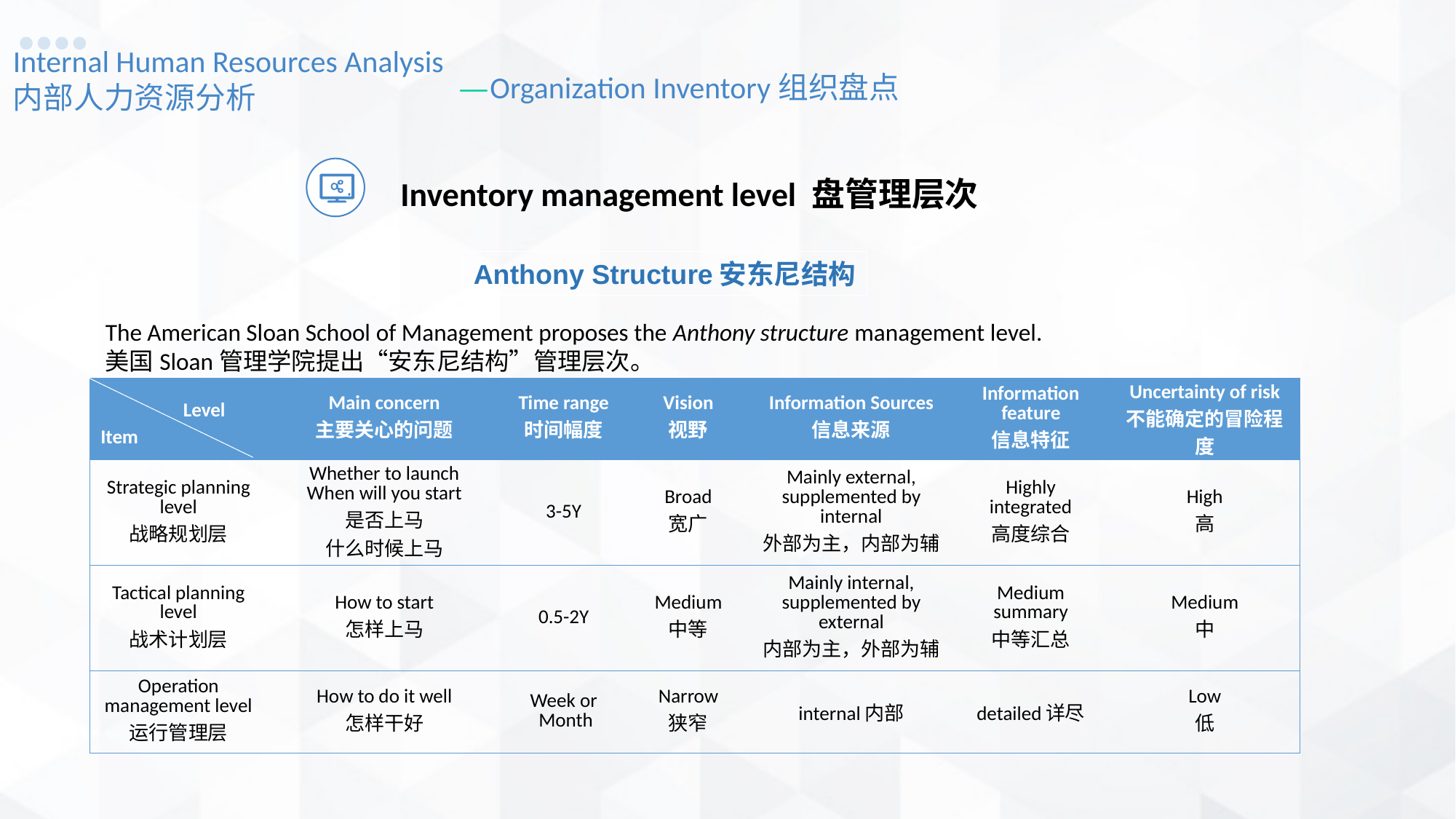

Internal Human Resources Analysis
内部人力资源分析

Organization Inventory组织盘点
—
Inventory management level 盘管理层次

Anthony Structure安东尼结构
The American Sloan School of Management proposes the Anthony structure management level.
美国Sloan管理学院提出“安东尼结构”管理层次。
| Item | Main concern 主要关心的问题 | Time range 时间幅度 | Vision 视野 | Information Sources 信息来源 | Information feature 信息特征 | Uncertainty of risk 不能确定的冒险程度 |
| --- | --- | --- | --- | --- | --- | --- |
| Strategic planning level 战略规划层 | Whether to launch When will you start 是否上马 什么时候上马 | 3-5Y | Broad 宽广 | Mainly external, supplemented by internal 外部为主，内部为辅 | Highly integrated 高度综合 | High 高 |
| Tactical planning level 战术计划层 | How to start 怎样上马 | 0.5-2Y | Medium 中等 | Mainly internal, supplemented by external 内部为主，外部为辅 | Medium summary 中等汇总 | Medium 中 |
| Operation management level 运行管理层 | How to do it well 怎样干好 | Week or Month | Narrow 狭窄 | internal内部 | detailed详尽 | Low 低 |
Level